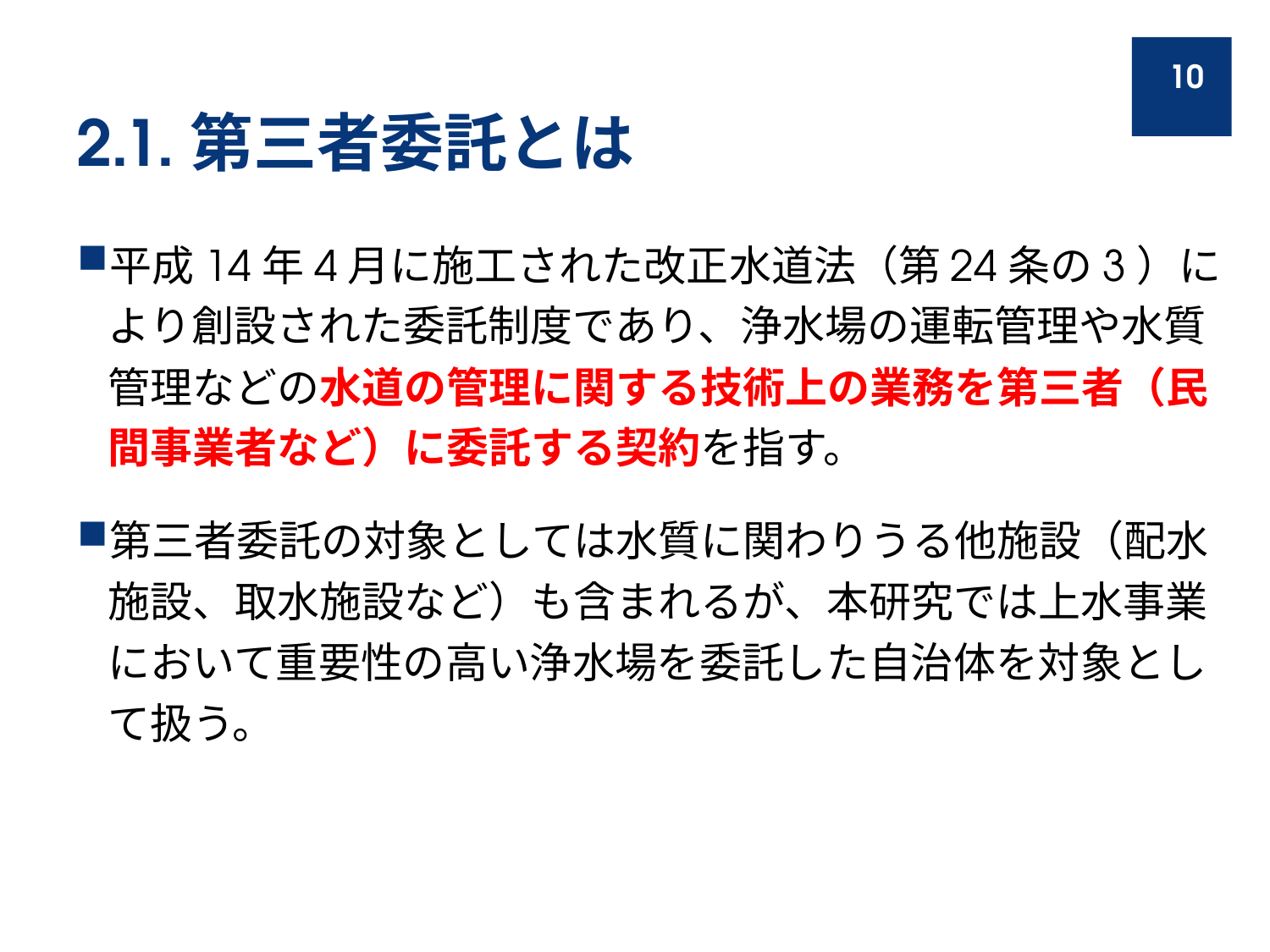

10
# 2.1.第三者委託とは
平成14年4月に施工された改正水道法（第24条の3）により創設された委託制度であり、浄水場の運転管理や水質管理などの水道の管理に関する技術上の業務を第三者（民間事業者など）に委託する契約を指す。
第三者委託の対象としては水質に関わりうる他施設（配水施設、取水施設など）も含まれるが、本研究では上水事業において重要性の高い浄水場を委託した自治体を対象として扱う。